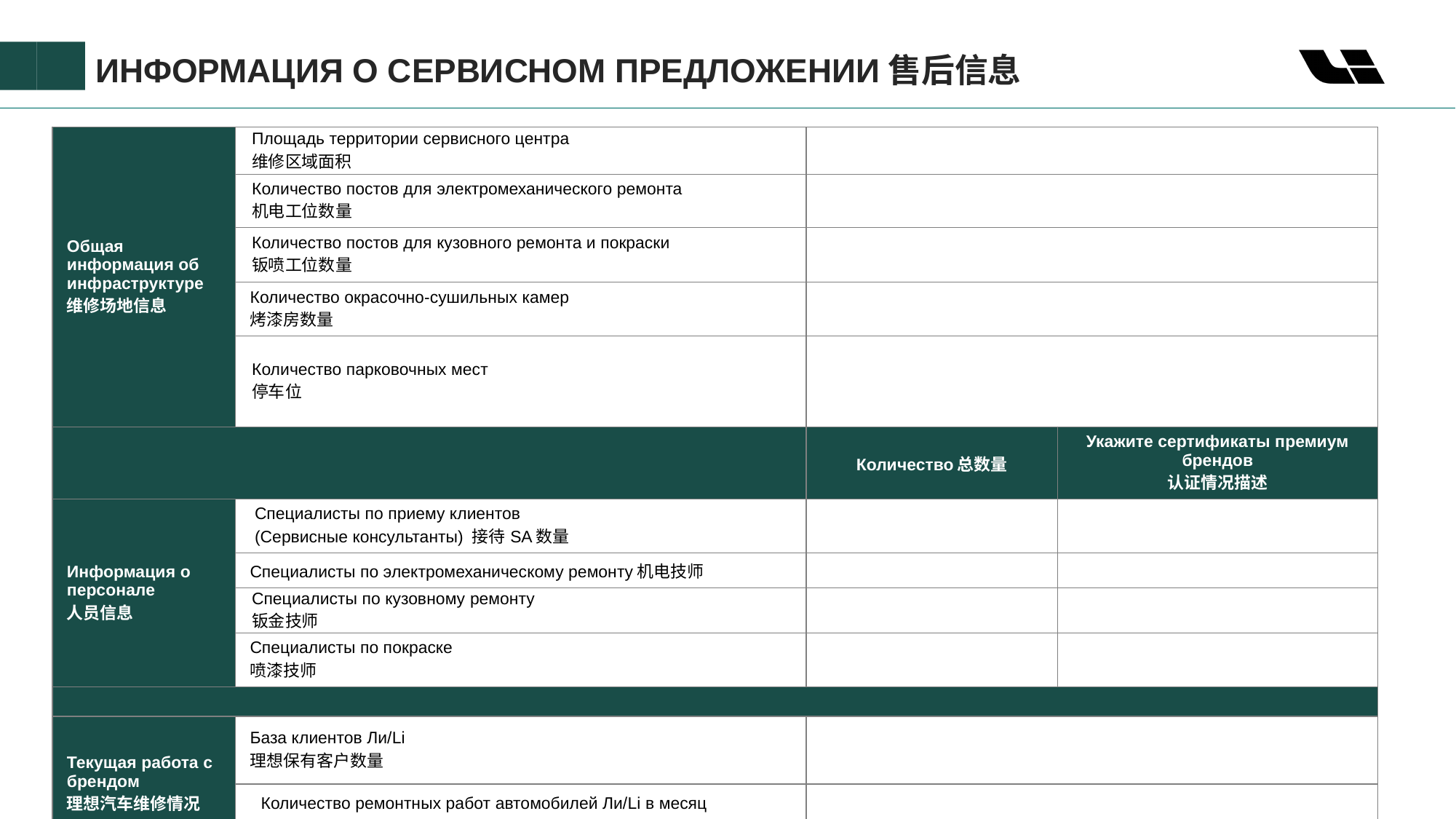

# ИНФОРМАЦИЯ О СЕРВИСНОМ ПРЕДЛОЖЕНИИ售后信息
| Общая информация об инфраструктуре 维修场地信息 | Площадь территории сервисного центра 维修区域面积 |  |  |
| --- | --- | --- | --- |
|  | Количество постов для электромеханического ремонта 机电工位数量 |  |  |
|  | Количество постов для кузовного ремонта и покраски 钣喷工位数量 |  |  |
|  | Количество окрасочно-сушильных камер 烤漆房数量 |  |  |
|  | Количество парковочных мест 停车位 |  |  |
|  |  | Количество总数量 | Укажите сертификаты премиум брендов 认证情况描述 |
| Информация о персонале 人员信息 | Специалисты по приему клиентов (Сервисные консультанты) 接待SA数量 |  |  |
|  | Специалисты по электромеханическому ремонту机电技师 |  |  |
|  | Специалисты по кузовному ремонту 钣金技师 |  |  |
|  | Специалисты по покраске 喷漆技师 |  |  |
|  |  |  |  |
| Текущая работа с брендом 理想汽车维修情况 | База клиентов Ли/Li 理想保有客户数量 |  |  |
|  | Количество ремонтных работ автомобилей Ли/Li в месяц 理想车辆维修台次/月 |  |  |